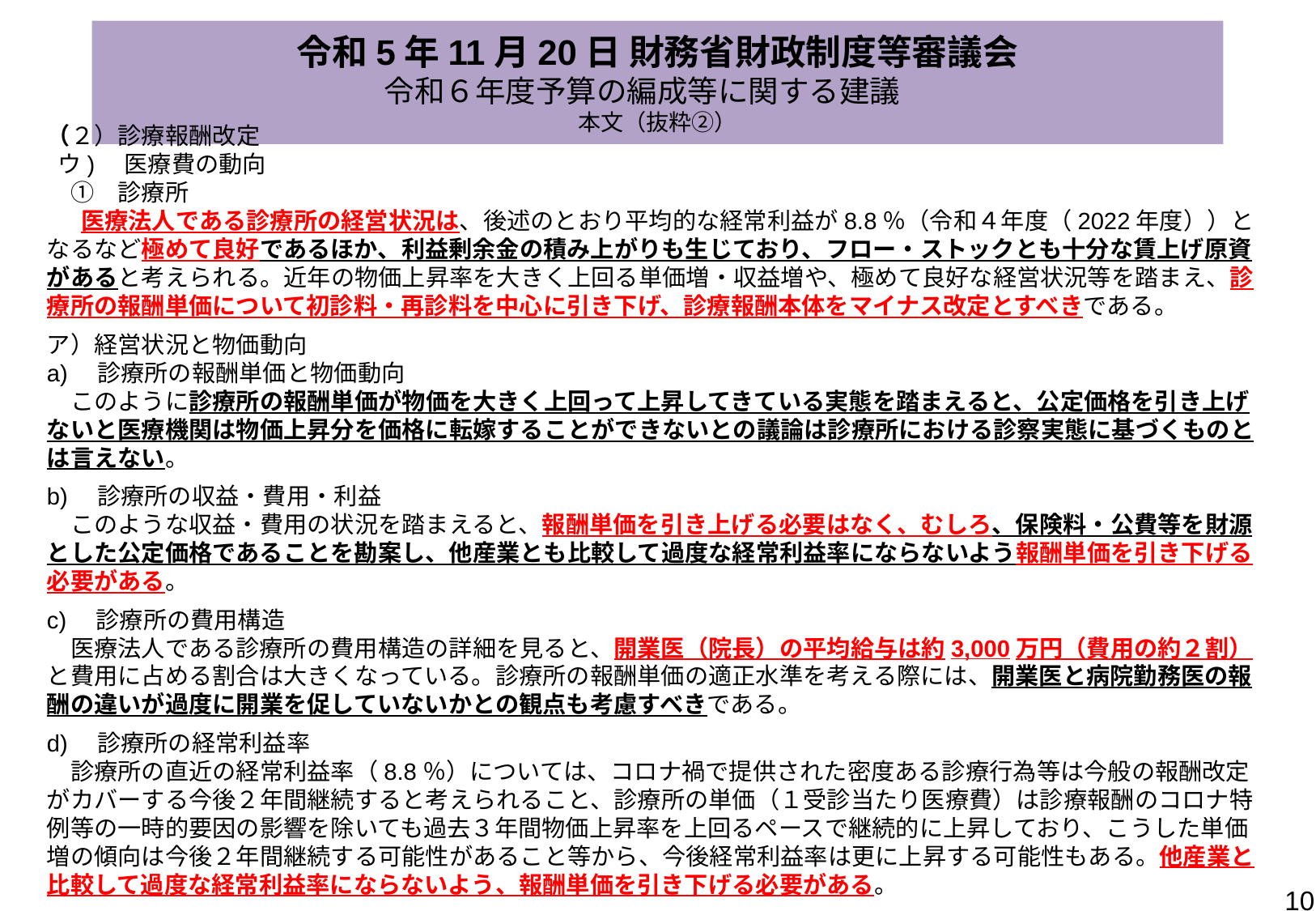

令和5年11月20日 財務省財政制度等審議会
令和６年度予算の編成等に関する建議
本文（抜粋②）
（２）診療報酬改定
 ウ)　医療費の動向
　①　診療所
　  医療法人である診療所の経営状況は、後述のとおり平均的な経常利益が8.8％（令和４年度（2022年度））となるなど極めて良好であるほか、利益剰余金の積み上がりも生じており、フロー・ストックとも十分な賃上げ原資があると考えられる。近年の物価上昇率を大きく上回る単価増・収益増や、極めて良好な経営状況等を踏まえ、診療所の報酬単価について初診料・再診料を中心に引き下げ、診療報酬本体をマイナス改定とすべきである。
ア）経営状況と物価動向
a)　診療所の報酬単価と物価動向
　このように診療所の報酬単価が物価を大きく上回って上昇してきている実態を踏まえると、公定価格を引き上げないと医療機関は物価上昇分を価格に転嫁することができないとの議論は診療所における診察実態に基づくものとは言えない。
b)　診療所の収益・費用・利益
　このような収益・費用の状況を踏まえると、報酬単価を引き上げる必要はなく、むしろ、保険料・公費等を財源とした公定価格であることを勘案し、他産業とも比較して過度な経常利益率にならないよう報酬単価を引き下げる必要がある。
c)　診療所の費用構造
　医療法人である診療所の費用構造の詳細を見ると、開業医（院長）の平均給与は約3,000万円（費用の約２割）と費用に占める割合は大きくなっている。診療所の報酬単価の適正水準を考える際には、開業医と病院勤務医の報酬の違いが過度に開業を促していないかとの観点も考慮すべきである。
d)　診療所の経常利益率
　診療所の直近の経常利益率（8.8％）については、コロナ禍で提供された密度ある診療行為等は今般の報酬改定がカバーする今後２年間継続すると考えられること、診療所の単価（１受診当たり医療費）は診療報酬のコロナ特例等の一時的要因の影響を除いても過去３年間物価上昇率を上回るペースで継続的に上昇しており、こうした単価増の傾向は今後２年間継続する可能性があること等から、今後経常利益率は更に上昇する可能性もある。他産業と比較して過度な経常利益率にならないよう、報酬単価を引き下げる必要がある。
10